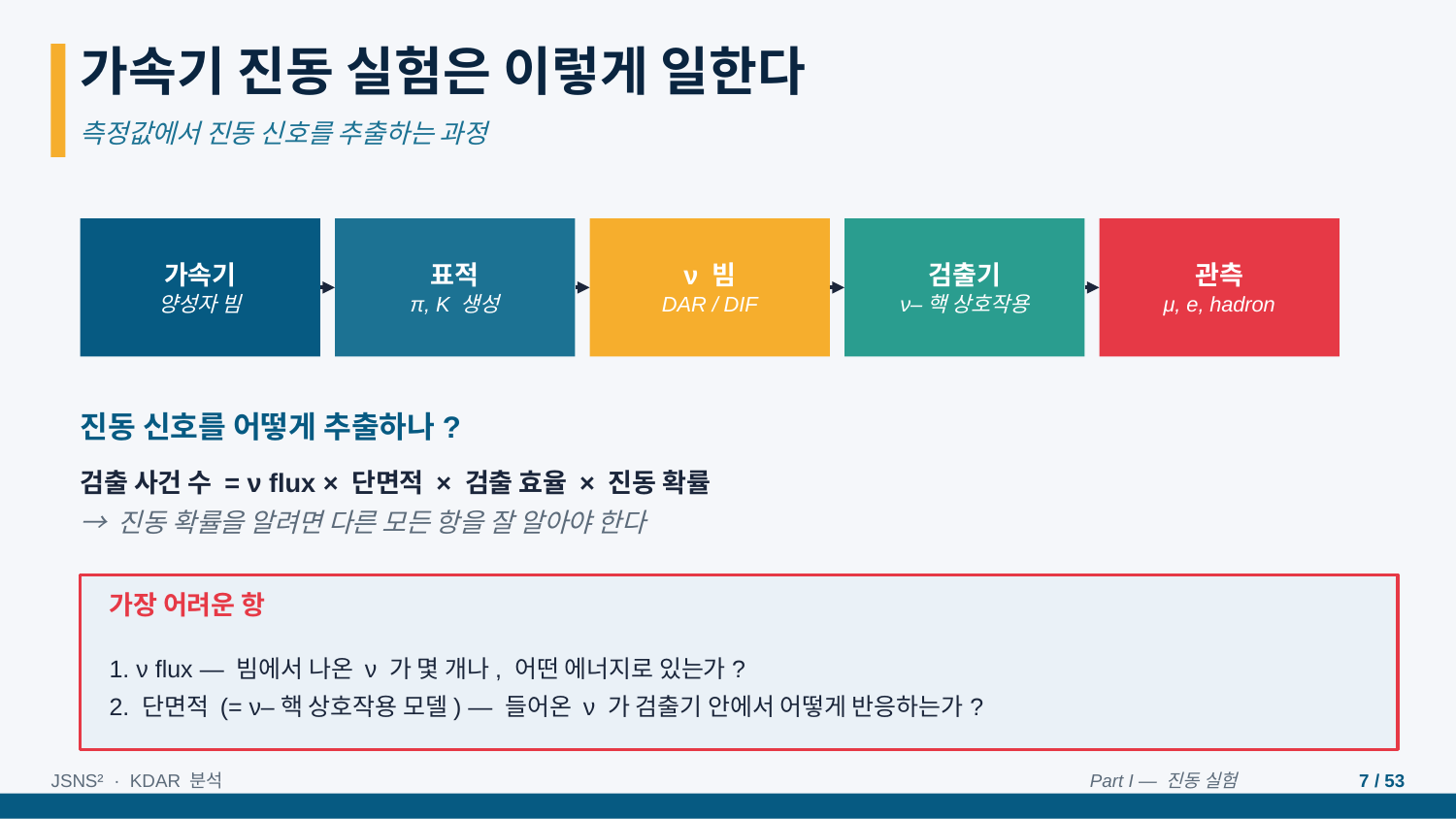

가속기 진동 실험은 이렇게 일한다

측정값에서 진동 신호를 추출하는 과정

가속기
양성자 빔

표적
π, K 생성

ν 빔
DAR / DIF

검출기
ν–핵 상호작용

관측
μ, e, hadron

진동 신호를 어떻게 추출하나?
검출 사건 수 = ν flux × 단면적 × 검출 효율 × 진동 확률
→ 진동 확률을 알려면 다른 모든 항을 잘 알아야 한다

가장 어려운 항
1. ν flux — 빔에서 나온 ν 가 몇 개나, 어떤 에너지로 있는가?
2. 단면적 (= ν–핵 상호작용 모델) — 들어온 ν 가 검출기 안에서 어떻게 반응하는가?
JSNS²  ·  KDAR 분석
Part I — 진동 실험
7 / 53